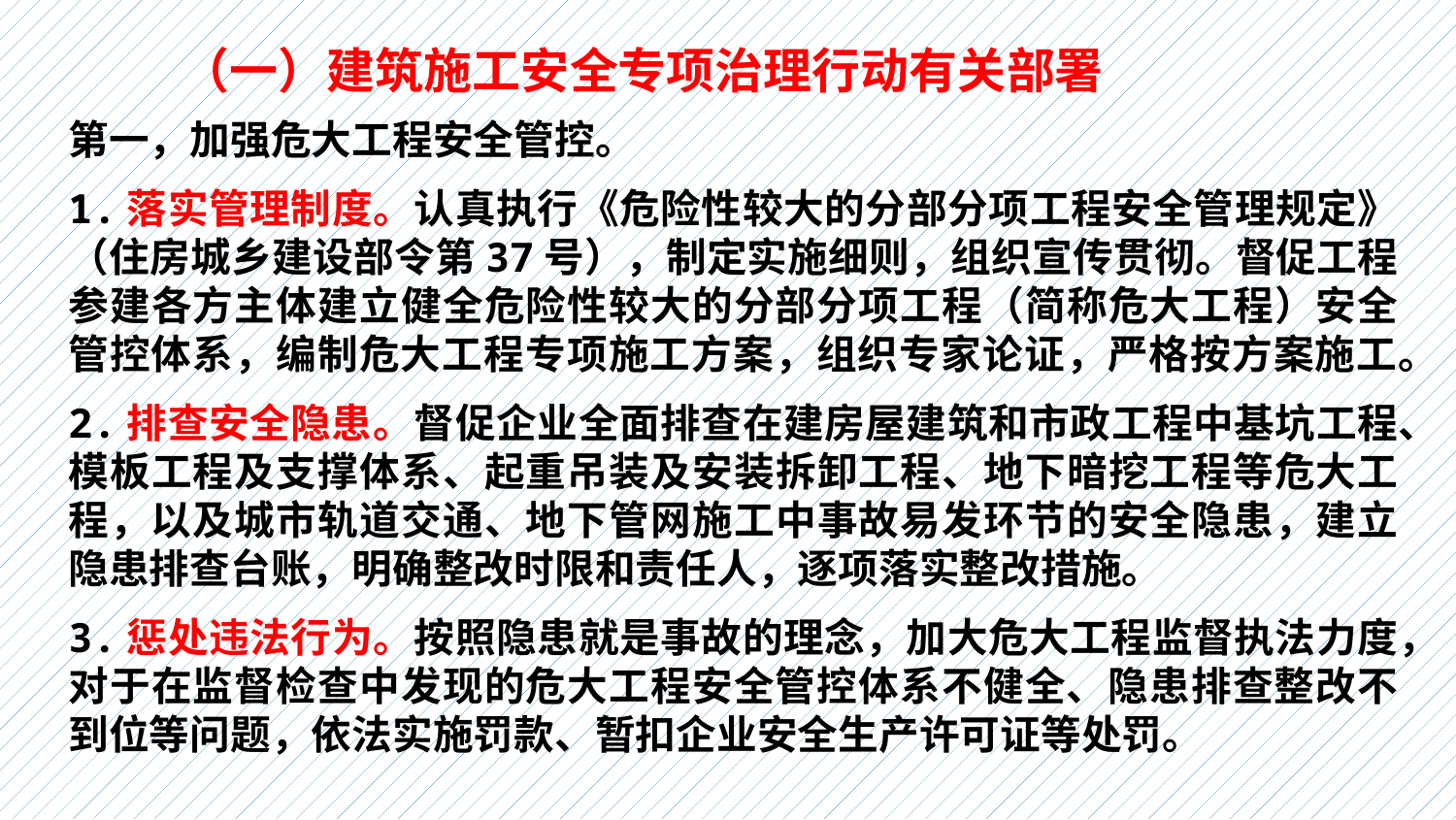

（一）建筑施工安全专项治理行动有关部署
第一，加强危大工程安全管控。
1.落实管理制度。认真执行《危险性较大的分部分项工程安全管理规定》（住房城乡建设部令第37号），制定实施细则，组织宣传贯彻。督促工程参建各方主体建立健全危险性较大的分部分项工程（简称危大工程）安全管控体系，编制危大工程专项施工方案，组织专家论证，严格按方案施工。
2.排查安全隐患。督促企业全面排查在建房屋建筑和市政工程中基坑工程、模板工程及支撑体系、起重吊装及安装拆卸工程、地下暗挖工程等危大工程，以及城市轨道交通、地下管网施工中事故易发环节的安全隐患，建立隐患排查台账，明确整改时限和责任人，逐项落实整改措施。
3.惩处违法行为。按照隐患就是事故的理念，加大危大工程监督执法力度，对于在监督检查中发现的危大工程安全管控体系不健全、隐患排查整改不到位等问题，依法实施罚款、暂扣企业安全生产许可证等处罚。